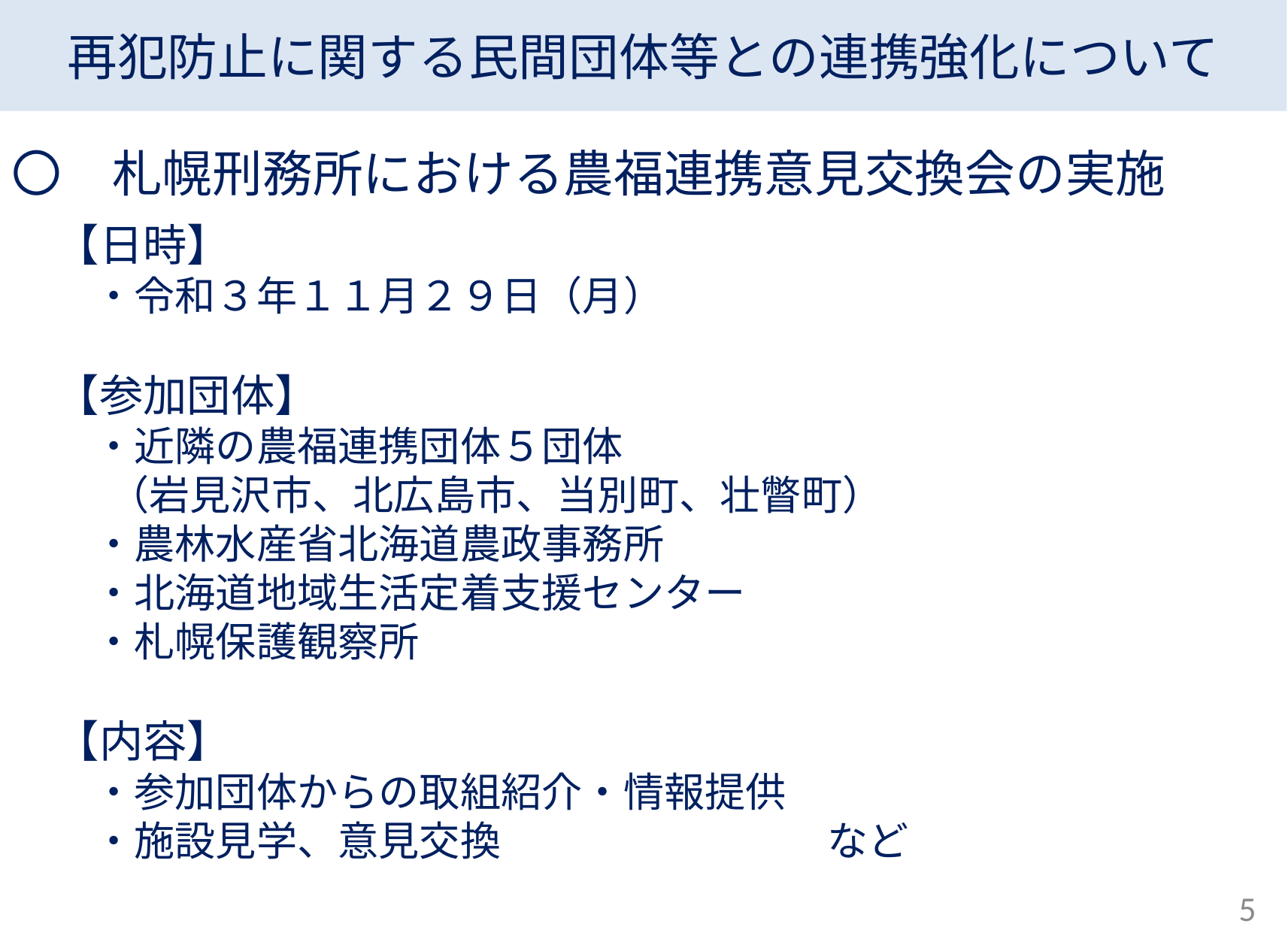

再犯防止に関する民間団体等との連携強化について
〇　札幌刑務所における農福連携意見交換会の実施

　【日時】
　　・令和３年１１月２９日（月）

　【参加団体】
　　・近隣の農福連携団体５団体
    　 （岩見沢市、北広島市、当別町、壮瞥町）
　　・農林水産省北海道農政事務所
　　・北海道地域生活定着支援センター
　　・札幌保護観察所

　【内容】
　　・参加団体からの取組紹介・情報提供
　　・施設見学、意見交換　　　　　　　　など
5